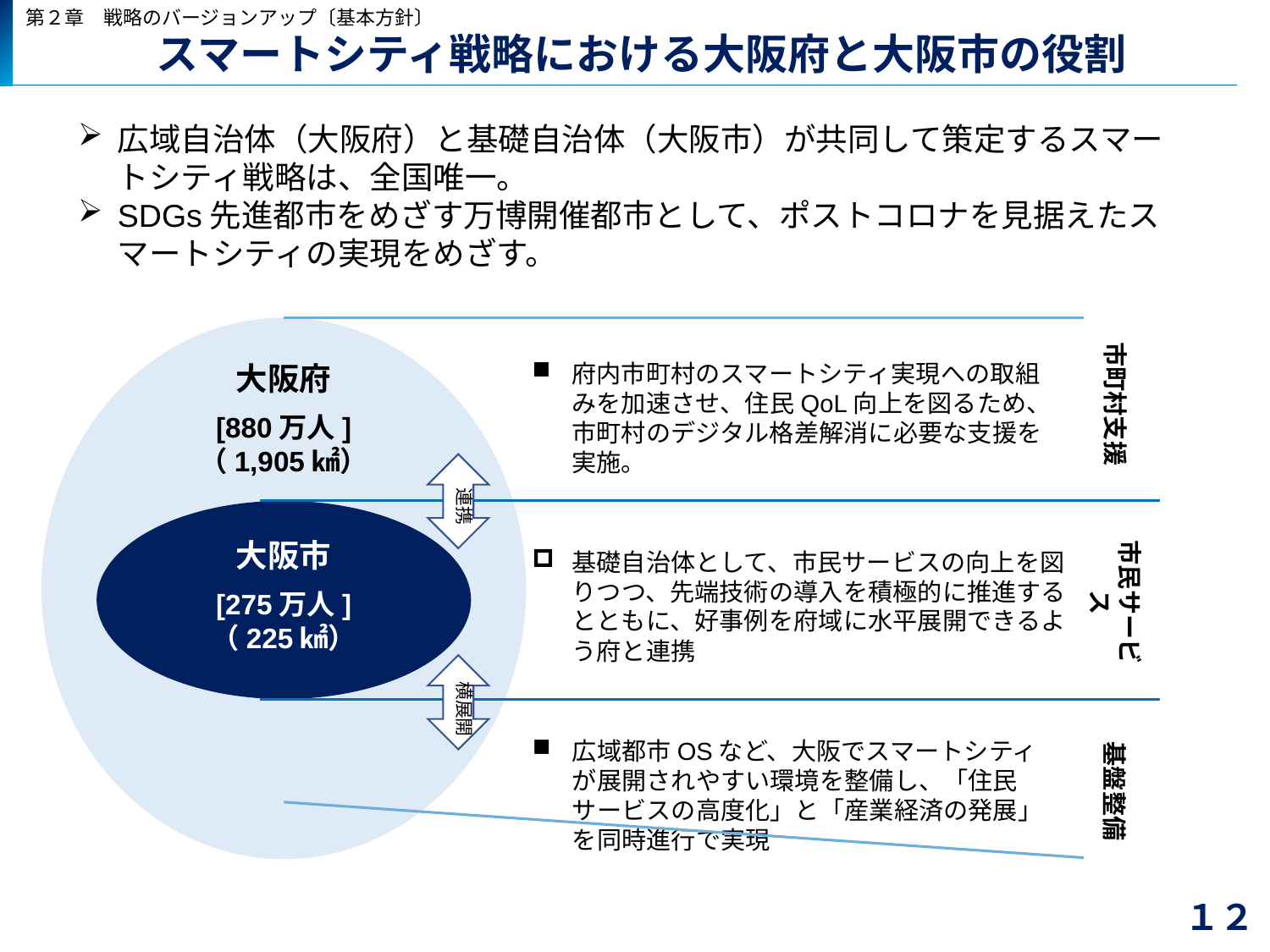

第２章　戦略のバージョンアップ〔基本方針〕
# スマートシティ戦略における大阪府と大阪市の役割
広域自治体（大阪府）と基礎自治体（大阪市）が共同して策定するスマートシティ戦略は、全国唯一。
SDGs先進都市をめざす万博開催都市として、ポストコロナを見据えたスマートシティの実現をめざす。

市町村支援
府内市町村のスマートシティ実現への取組みを加速させ、住民QoL向上を図るため、市町村のデジタル格差解消に必要な支援を実施。
大阪府

[880万人]
（1,905㎢）

連携

市民サービス
大阪市

[275万人]
（225㎢）
基礎自治体として、市民サービスの向上を図りつつ、先端技術の導入を積極的に推進するとともに、好事例を府域に水平展開できるよう府と連携

横展開
基盤整備
広域都市OSなど、大阪でスマートシティが展開されやすい環境を整備し、「住民サービスの高度化」と「産業経済の発展」を同時進行で実現
 １２